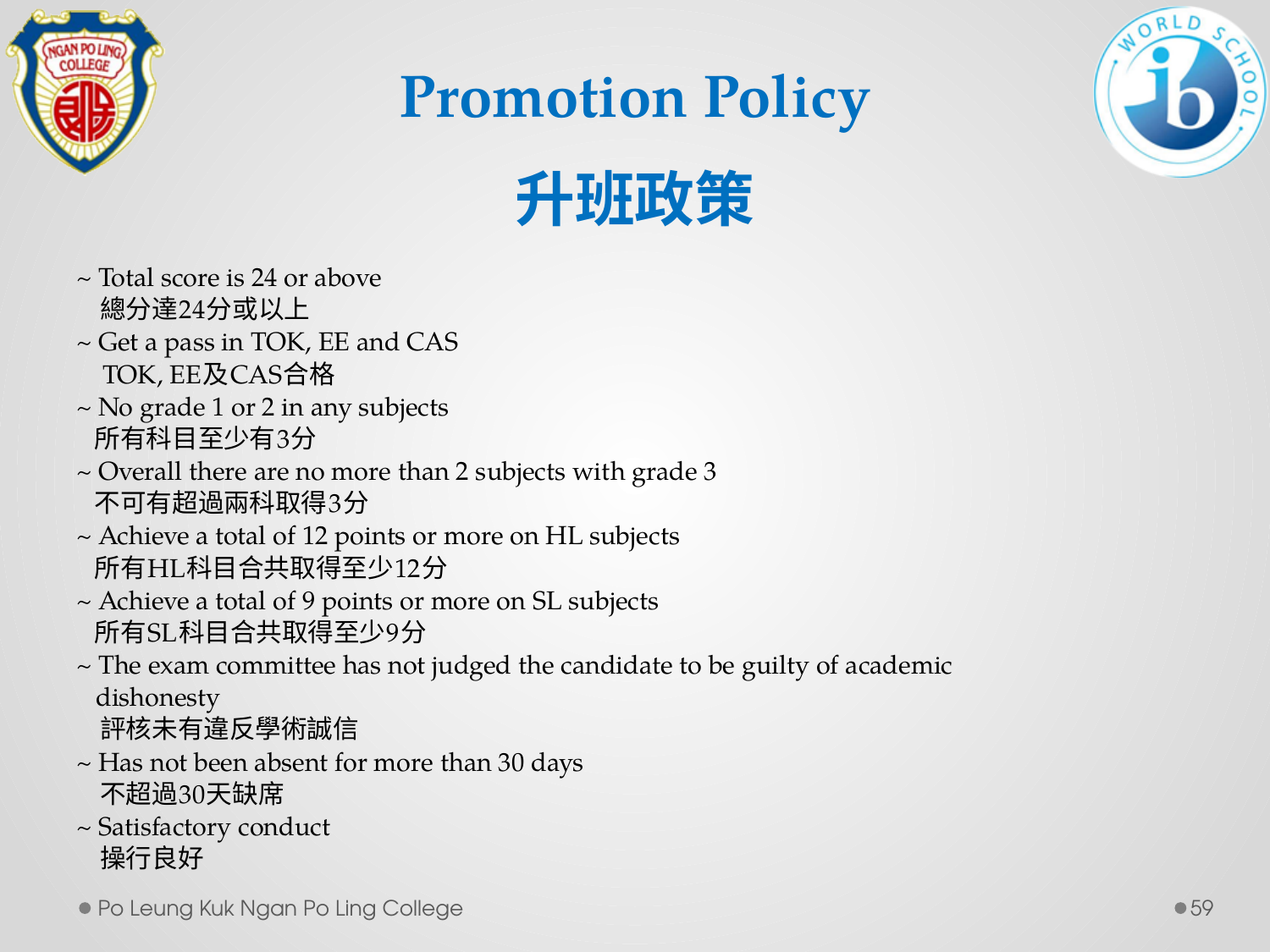

# Promotion Policy 升班政策

~ Total score is 24 or above
    總分達24分或以上
~ Get a pass in TOK, EE and CAS
    TOK, EE及CAS合格
~ No grade 1 or 2 in any subjects
   所有科目至少有3分
~ Overall there are no more than 2 subjects with grade 3
   不可有超過兩科取得3分
~ Achieve a total of 12 points or more on HL subjects
   所有HL科目合共取得至少12分
~ Achieve a total of 9 points or more on SL subjects
   所有SL科目合共取得至少9分
~ The exam committee has not judged the candidate to be guilty of academic
   dishonesty
    評核未有違反學術誠信
~ Has not been absent for more than 30 days
    不超過30天缺席
~ Satisfactory conduct
    操行良好

Po Leung Kuk Ngan Po Ling College
59